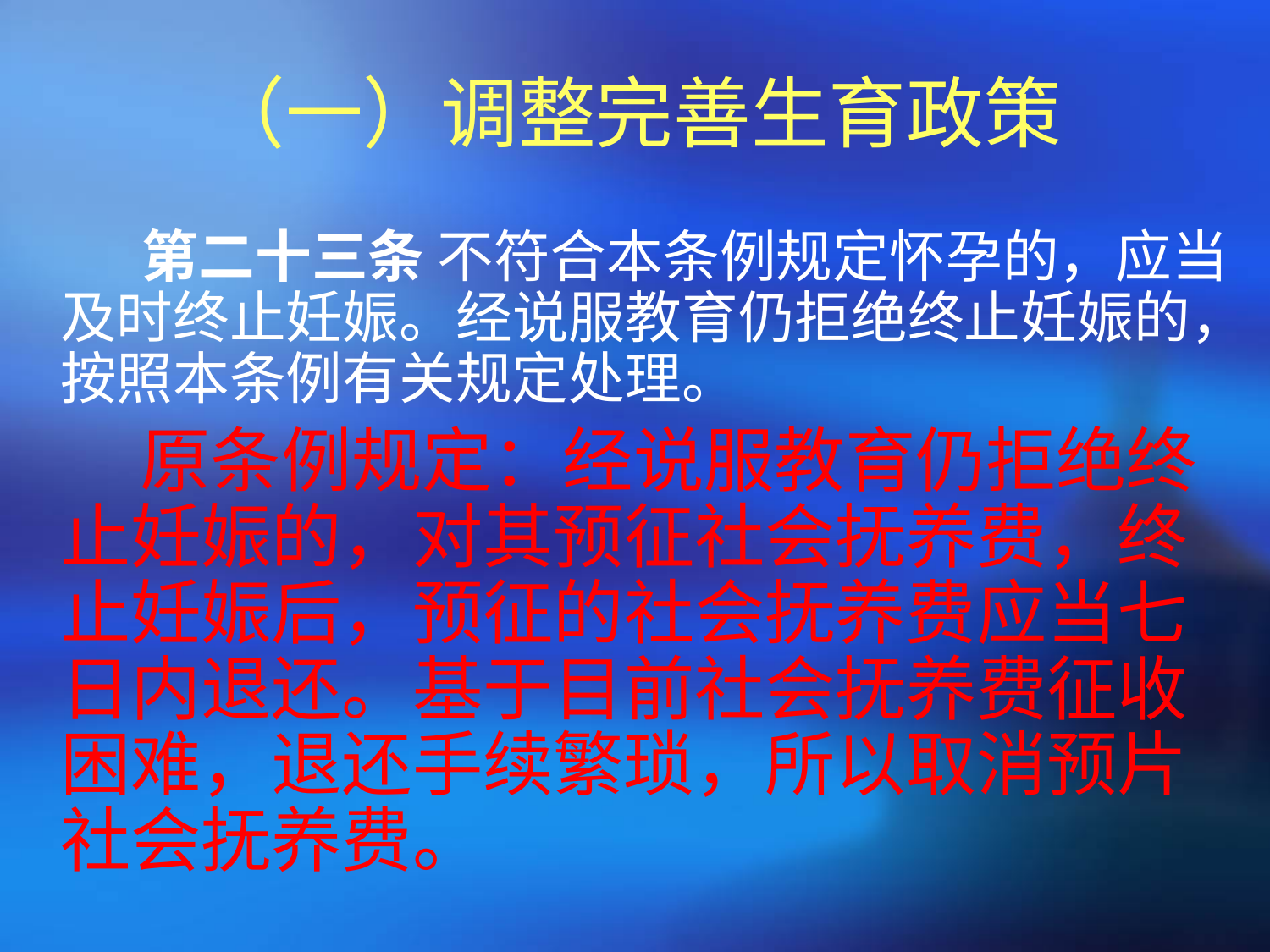

# （一）调整完善生育政策
         第二十三条 不符合本条例规定怀孕的，应当及时终止妊娠。经说服教育仍拒绝终止妊娠的，按照本条例有关规定处理。
         原条例规定：经说服教育仍拒绝终止妊娠的，对其预征社会抚养费，终止妊娠后，预征的社会抚养费应当七日内退还。基于目前社会抚养费征收困难，退还手续繁琐，所以取消预片社会抚养费。